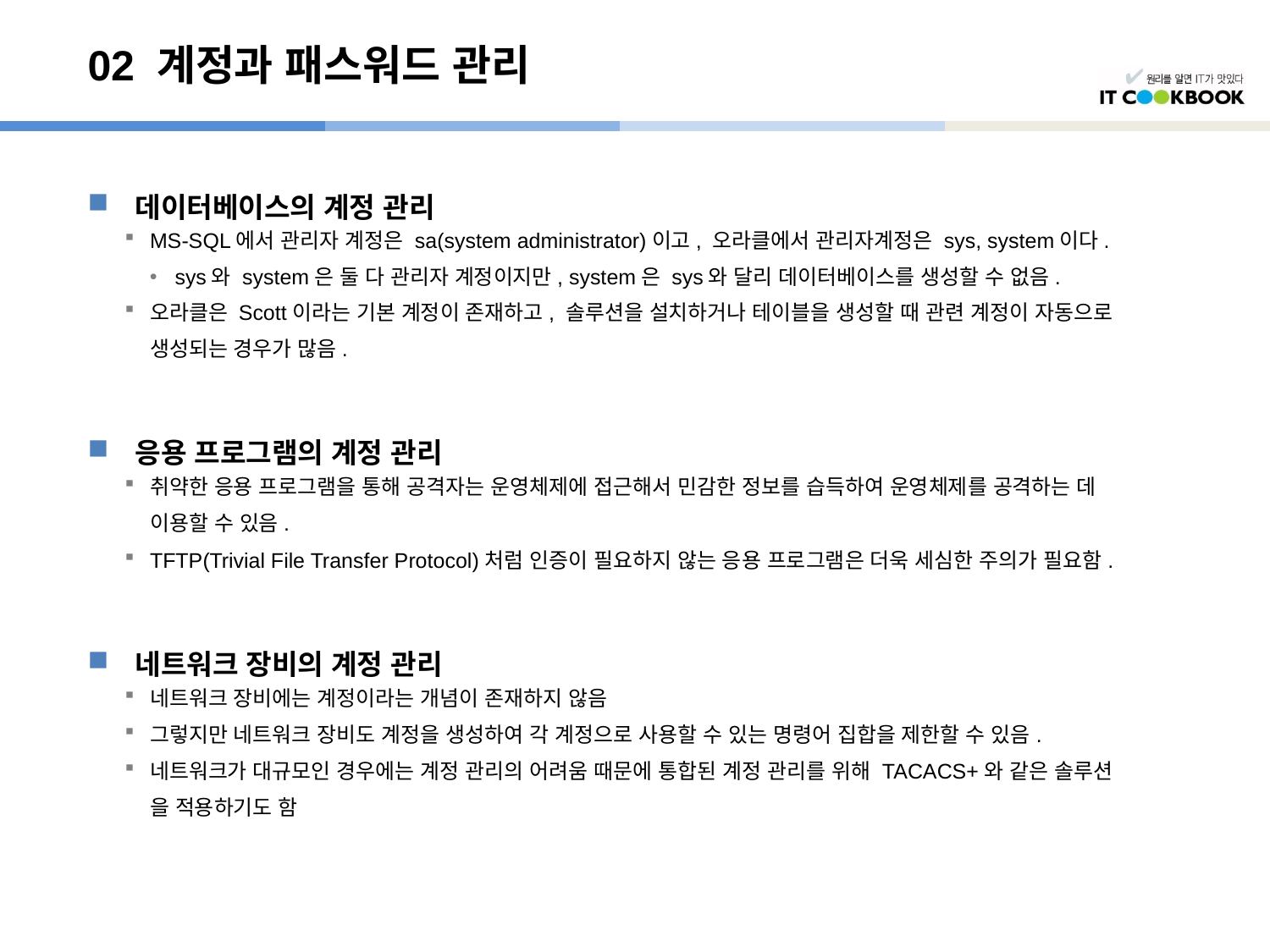

# 02 계정과 패스워드 관리
데이터베이스의 계정 관리
MS-SQL에서 관리자 계정은 sa(system administrator)이고, 오라클에서 관리자계정은 sys, system이다.
sys와 system은 둘 다 관리자 계정이지만, system은 sys와 달리 데이터베이스를 생성할 수 없음.
오라클은 Scott이라는 기본 계정이 존재하고, 솔루션을 설치하거나 테이블을 생성할 때 관련 계정이 자동으로
	생성되는 경우가 많음.

응용 프로그램의 계정 관리
취약한 응용 프로그램을 통해 공격자는 운영체제에 접근해서 민감한 정보를 습득하여 운영체제를 공격하는 데
	이용할 수 있음.
TFTP(Trivial File Transfer Protocol)처럼 인증이 필요하지 않는 응용 프로그램은 더욱 세심한 주의가 필요함.

네트워크 장비의 계정 관리
네트워크 장비에는 계정이라는 개념이 존재하지 않음
그렇지만 네트워크 장비도 계정을 생성하여 각 계정으로 사용할 수 있는 명령어 집합을 제한할 수 있음.
네트워크가 대규모인 경우에는 계정 관리의 어려움 때문에 통합된 계정 관리를 위해 TACACS+와 같은 솔루션
	을 적용하기도 함